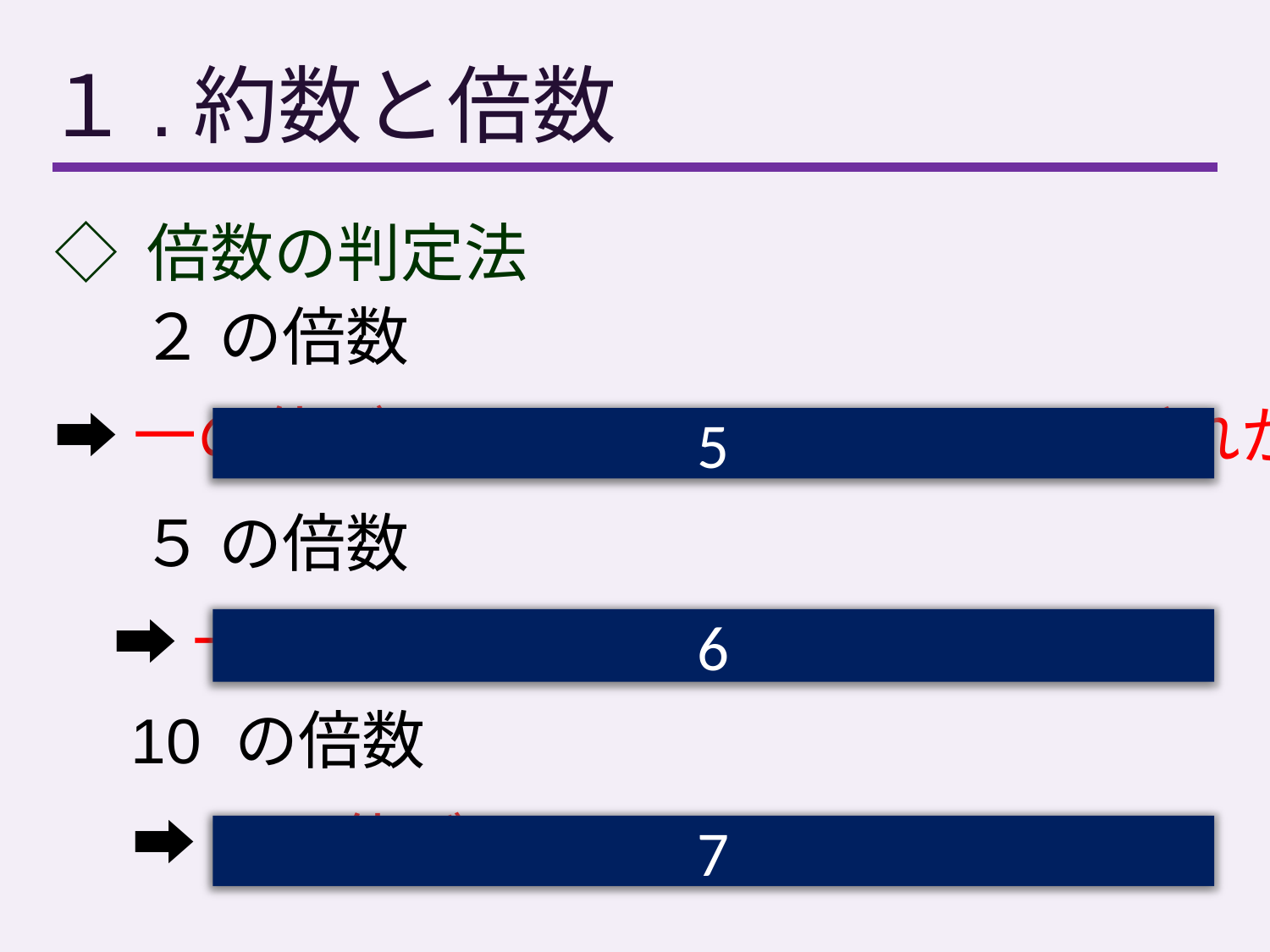

# １.約数と倍数
◇ 倍数の判定法
２ の倍数
➡一の位が ０，２，４，６，８ のいずれか
5
５ の倍数
➡一の位が ０，５
6
10 の倍数
➡一の位が ０
7